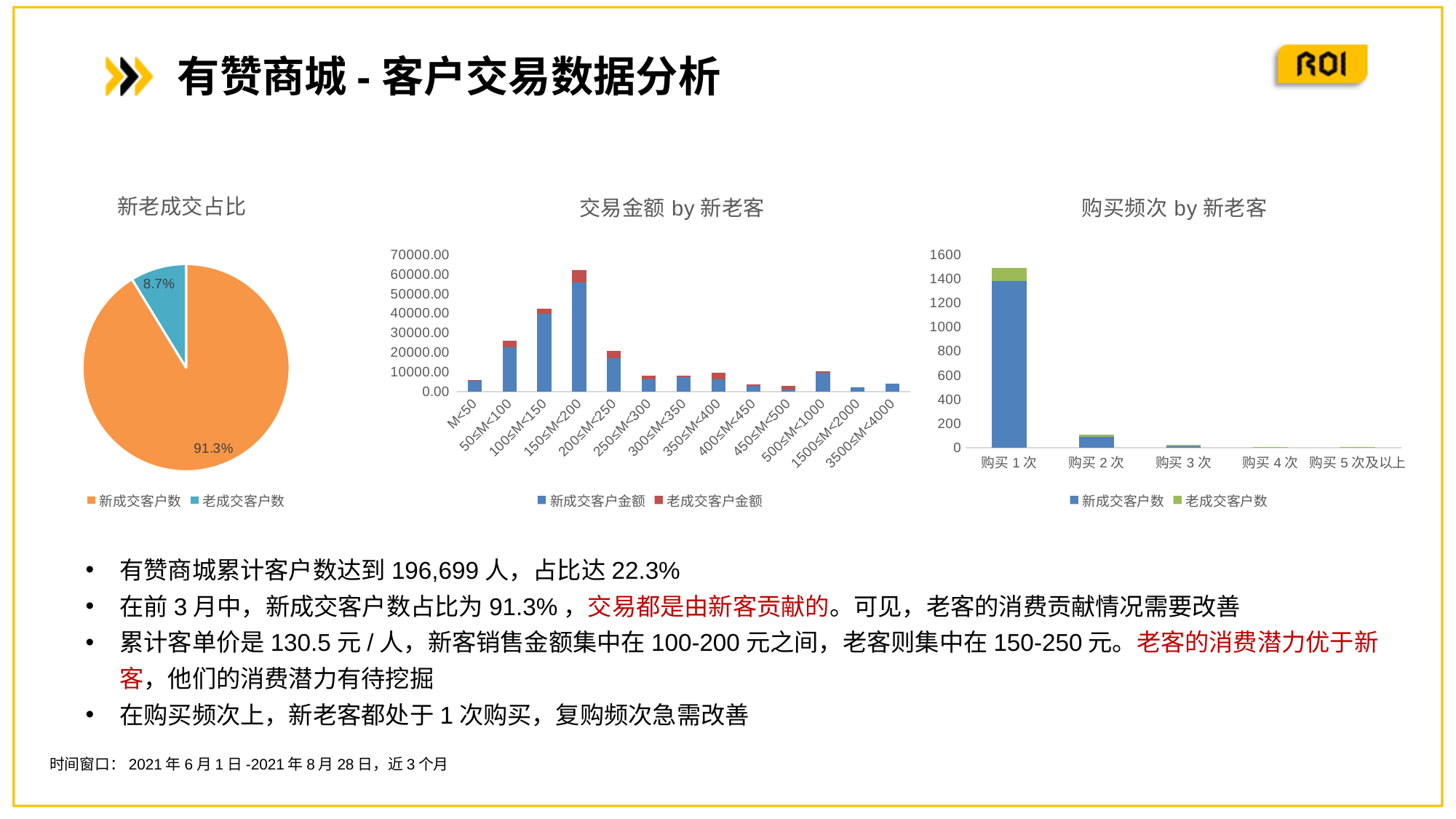

有赞商城-客户交易数据分析

### Chart: 新老成交占比

| Category |  |
|---|---|
| 新成交客户数 | 0.912645082467929 |
| 老成交客户数 | 0.0873549175320709 |

### Chart: 交易金额by新老客

| Category | 新成交客户金额 | 老成交客户金额 |
|---|---|---|
| M<50 | 5720.12 | 78.9 |
| 50≤M<100 | 22802.5 | 3380.18 |
| 100≤M<150 | 39930.55 | 2534.32 |
| 150≤M<200 | 55735.3 | 6346.1 |
| 200≤M<250 | 17013.15 | 3790.5 |
| 250≤M<300 | 6322.5 | 1666.24 |
| 300≤M<350 | 7252.6 | 978.29 |
| 350≤M<400 | 6430.1 | 3149.63 |
| 400≤M<450 | 2960.25 | 817.32 |
| 450≤M<500 | 911.6 | 1896.42 |
| 500≤M<1000 | 9779.53 | 597.0 |
| 1500≤M<2000 | 1970.0 | 0.0 |
| 3500≤M<4000 | 3978.6 | 0.0 |

### Chart: 购买频次by新老客

| Category | 新成交客户数 | 老成交客户数 |
|---|---|---|
| 购买1次 | 1382.0 | 111.0 |
| 购买2次 | 88.0 | 19.0 |
| 购买3次 | 14.0 | 10.0 |
| 购买4次 | 6.0 | 2.0 |
| 购买5次及以上 | 4.0 | 1.0 |
有赞商城累计客户数达到196,699人，占比达22.3%
在前3月中，新成交客户数占比为91.3%，交易都是由新客贡献的。可见，老客的消费贡献情况需要改善
累计客单价是130.5元/人，新客销售金额集中在100-200元之间，老客则集中在150-250元。老客的消费潜力优于新客，他们的消费潜力有待挖掘
在购买频次上，新老客都处于1次购买，复购频次急需改善
时间窗口：2021年6月1日-2021年8月28日，近3个月